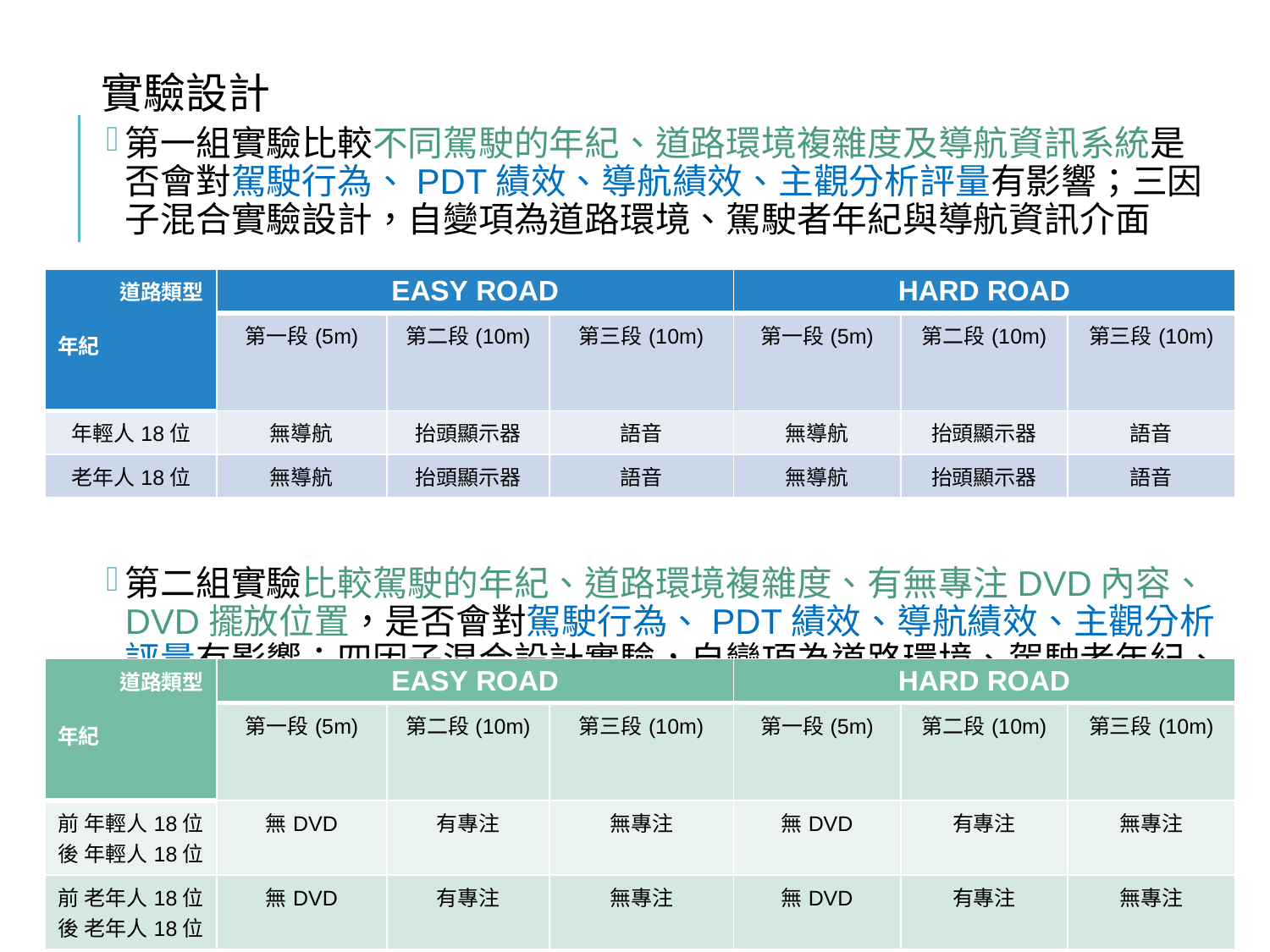

實驗設計
第一組實驗比較不同駕駛的年紀、道路環境複雜度及導航資訊系統是否會對駕駛行為、PDT績效、導航績效、主觀分析評量有影響；三因子混合實驗設計，自變項為道路環境、駕駛者年紀與導航資訊介面

第二組實驗比較駕駛的年紀、道路環境複雜度、有無專注DVD內容、DVD擺放位置，是否會對駕駛行為、PDT績效、導航績效、主觀分析評量有影響；四因子混合設計實驗，自變項為道路環境、駕駛者年紀、DVD專注狀態、DVD擺放位置
| 道路類型 年紀 | EASY ROAD |  |  | HARD ROAD |  |  |
| --- | --- | --- | --- | --- | --- | --- |
|  | 第一段(5m) | 第二段(10m) | 第三段(10m) | 第一段(5m) | 第二段(10m) | 第三段(10m) |
| 年輕人18位 | 無導航 | 抬頭顯示器 | 語音 | 無導航 | 抬頭顯示器 | 語音 |
| 老年人18位 | 無導航 | 抬頭顯示器 | 語音 | 無導航 | 抬頭顯示器 | 語音 |
| 道路類型 年紀 | EASY ROAD |  |  | HARD ROAD |  |  |
| --- | --- | --- | --- | --- | --- | --- |
|  | 第一段(5m) | 第二段(10m) | 第三段(10m) | 第一段(5m) | 第二段(10m) | 第三段(10m) |
| 前 年輕人18位 後 年輕人18位 | 無DVD | 有專注 | 無專注 | 無DVD | 有專注 | 無專注 |
| 前 老年人18位 後 老年人18位 | 無DVD | 有專注 | 無專注 | 無DVD | 有專注 | 無專注 |